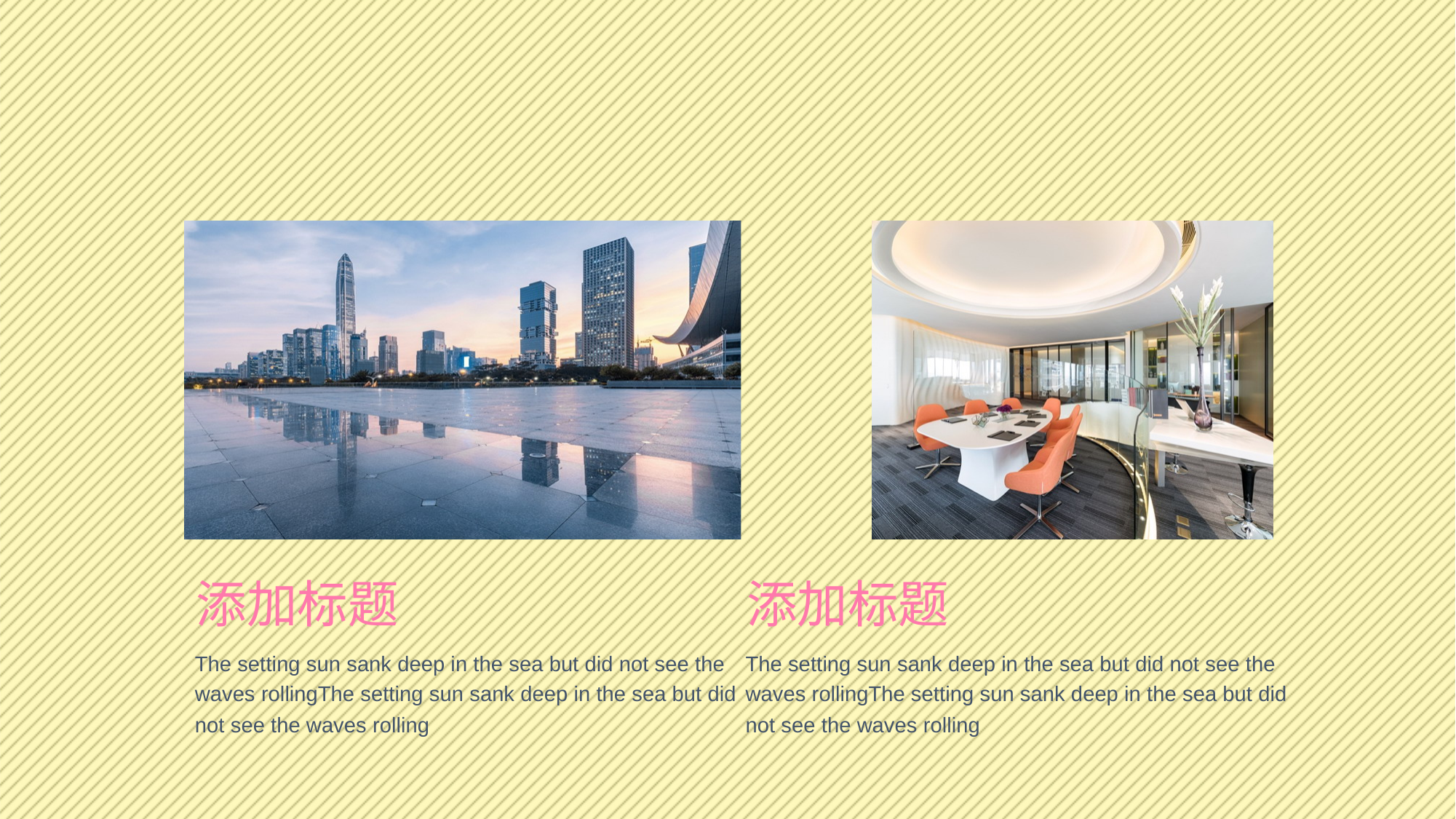

添加标题
添加标题
The setting sun sank deep in the sea but did not see the waves rollingThe setting sun sank deep in the sea but did not see the waves rolling

The setting sun sank deep in the sea but did not see the waves rollingThe setting sun sank deep in the sea but did not see the waves rolling